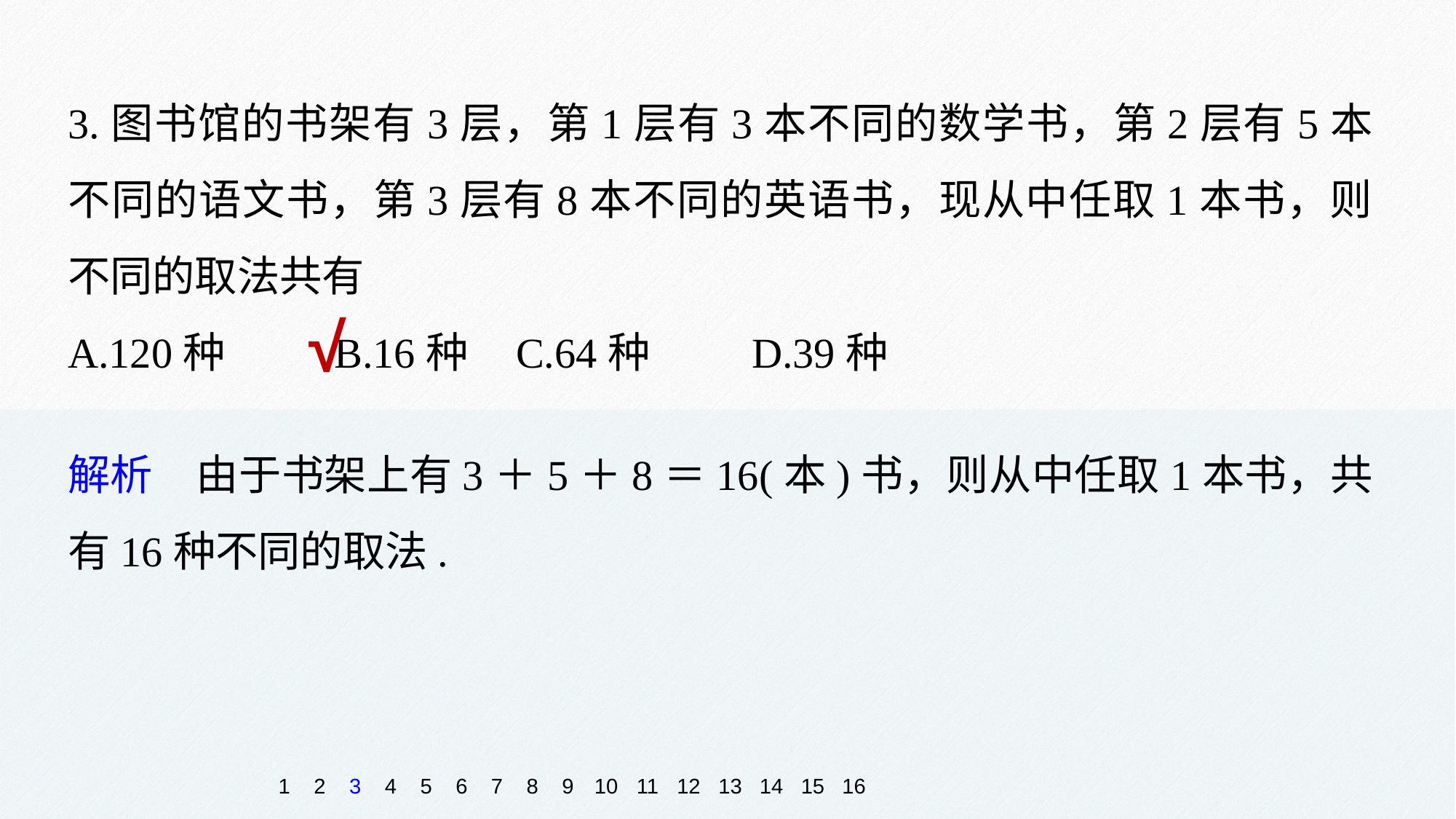

3.图书馆的书架有3层，第1层有3本不同的数学书，第2层有5本不同的语文书，第3层有8本不同的英语书，现从中任取1本书，则不同的取法共有
A.120种  	    B.16种    C.64种  	  D.39种
√
解析　由于书架上有3＋5＋8＝16(本)书，则从中任取1本书，共有16种不同的取法.
1
2
3
4
5
6
7
8
9
10
11
12
13
14
15
16